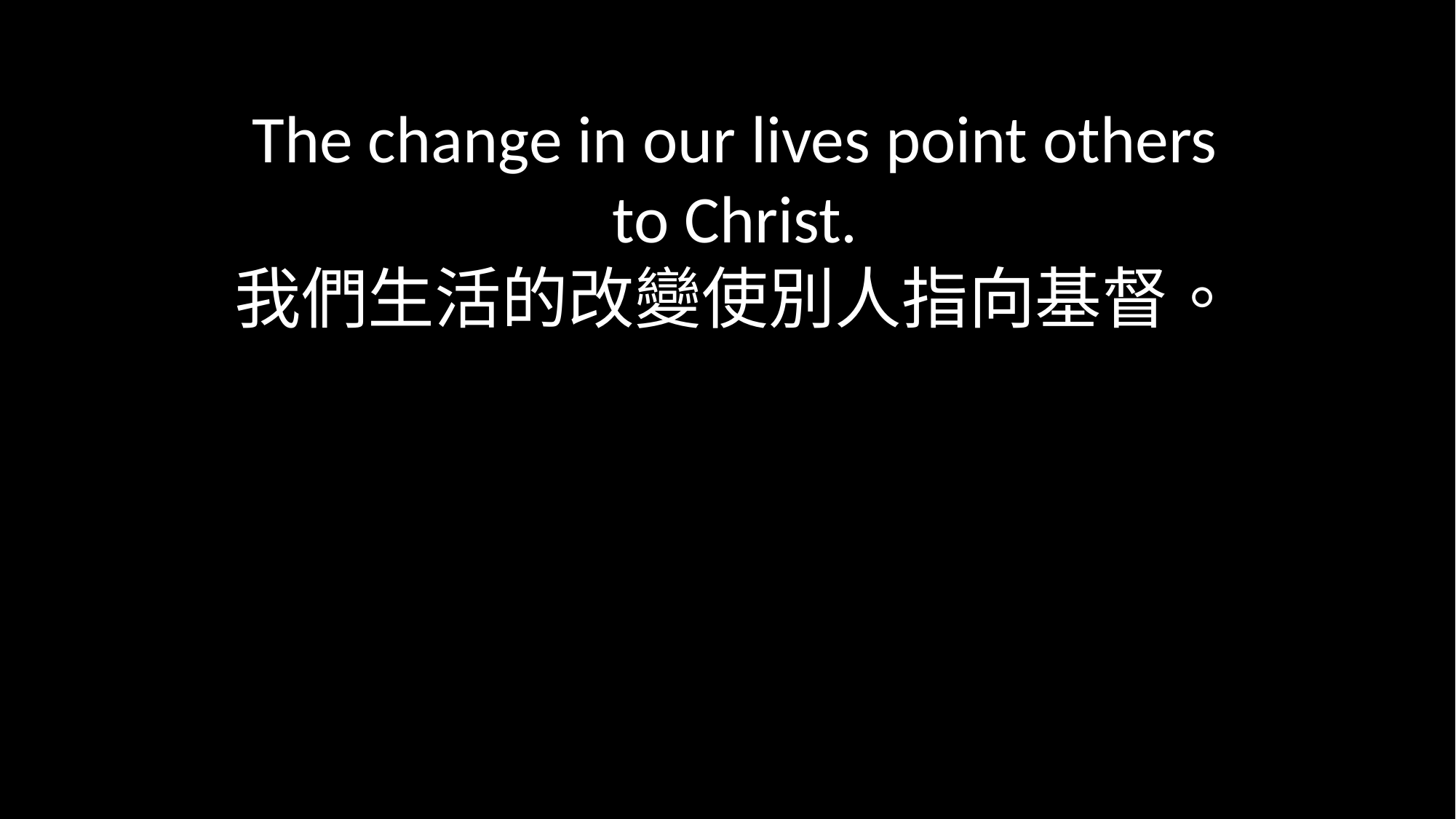

# The change in our lives point others to Christ. 我們生活的改變使別人指向基督。